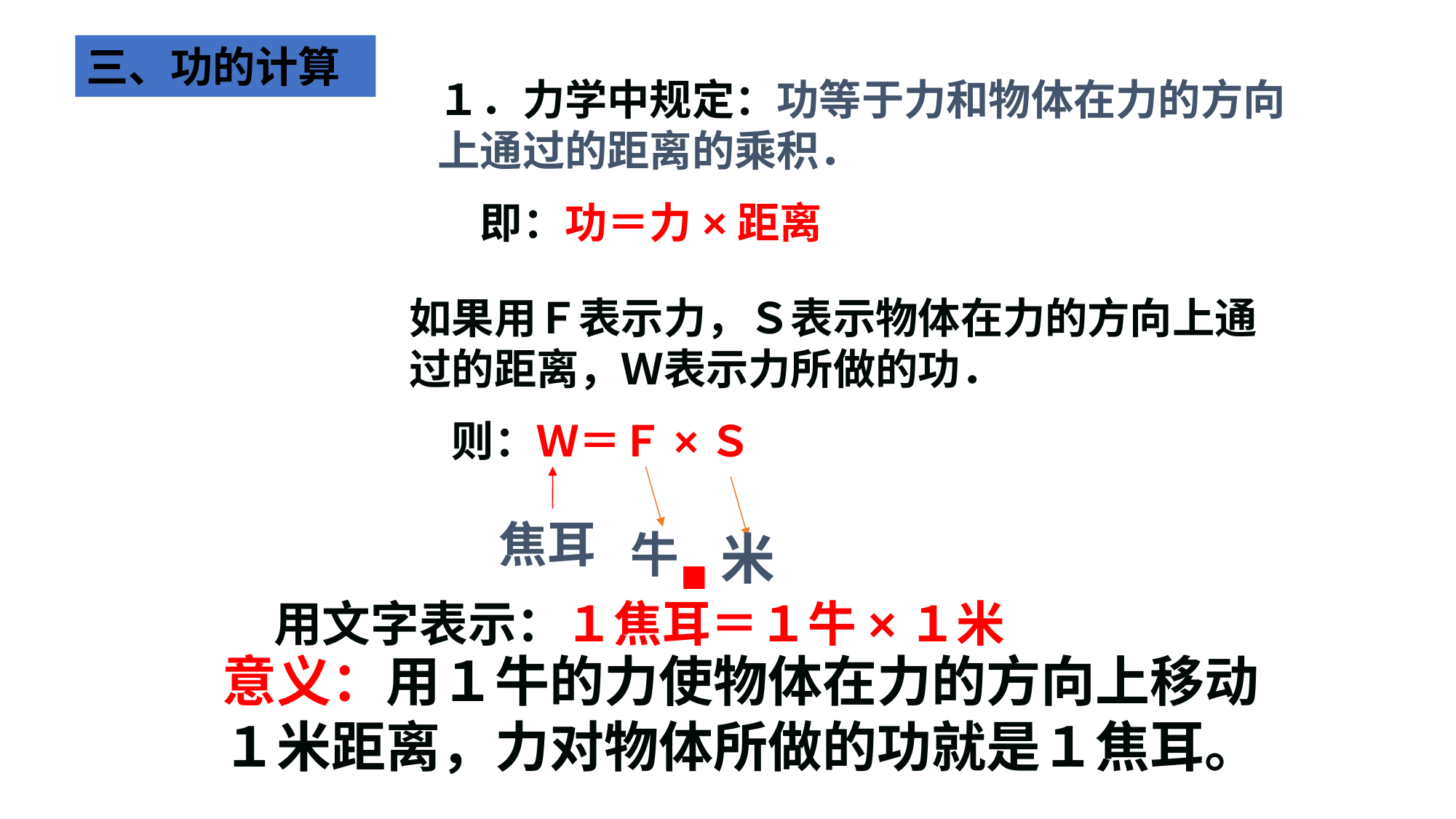

三、功的计算
１．力学中规定：功等于力和物体在力的方向上通过的距离的乘积．
　即：功＝力×距离
如果用Ｆ表示力，Ｓ表示物体在力的方向上通过的距离，Ｗ表示力所做的功．
　则：Ｗ＝Ｆ×Ｓ
.

焦耳
牛
米
用文字表示：１焦耳＝１牛×１米
意义：用１牛的力使物体在力的方向上移动１米距离，力对物体所做的功就是１焦耳。